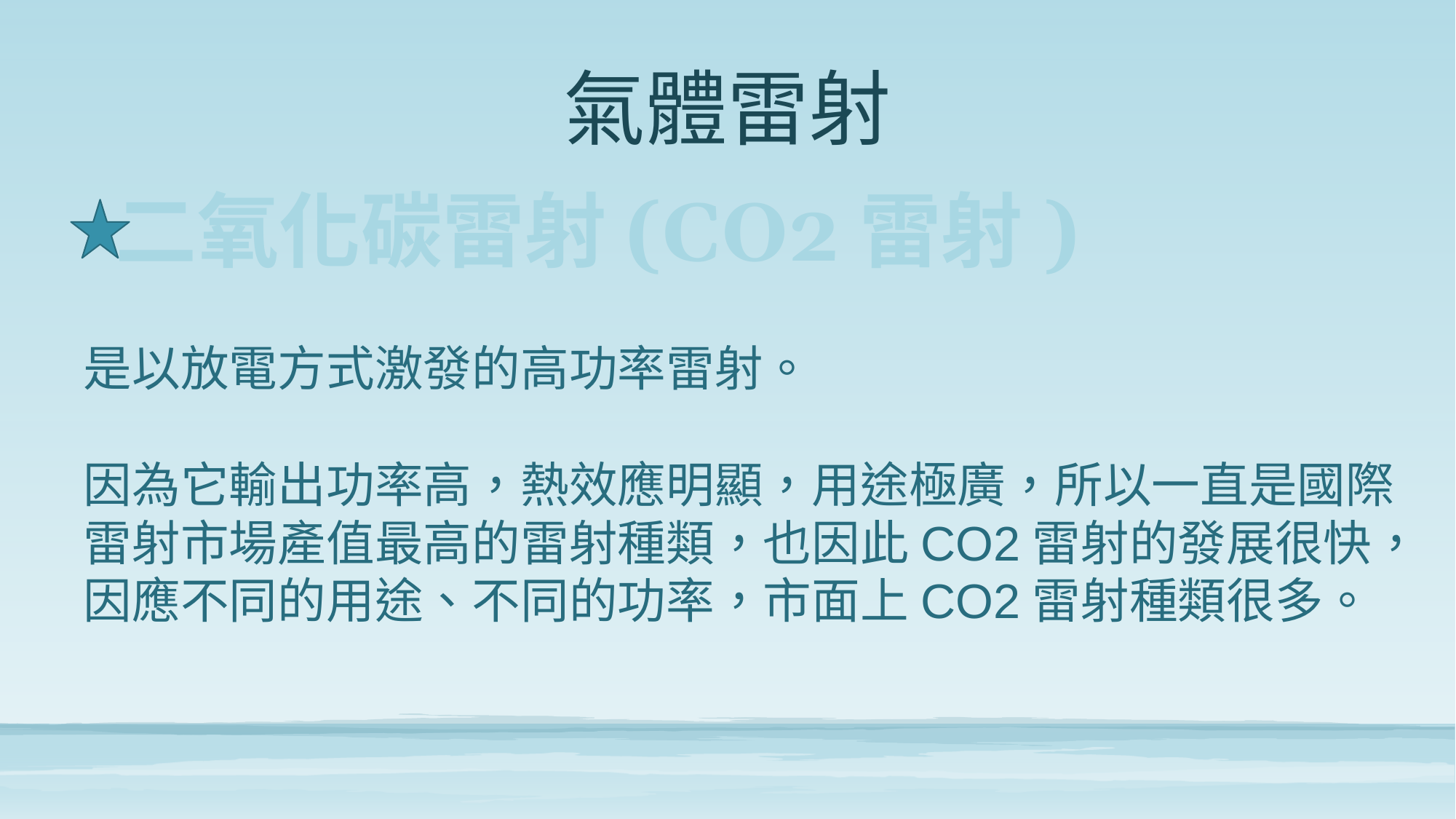

# 氣體雷射
二氧化碳雷射(CO2雷射)

是以放電方式激發的高功率雷射。

因為它輸出功率高，熱效應明顯，用途極廣，所以一直是國際
雷射市場產值最高的雷射種類，也因此CO2雷射的發展很快，
因應不同的用途、不同的功率，市面上CO2雷射種類很多。